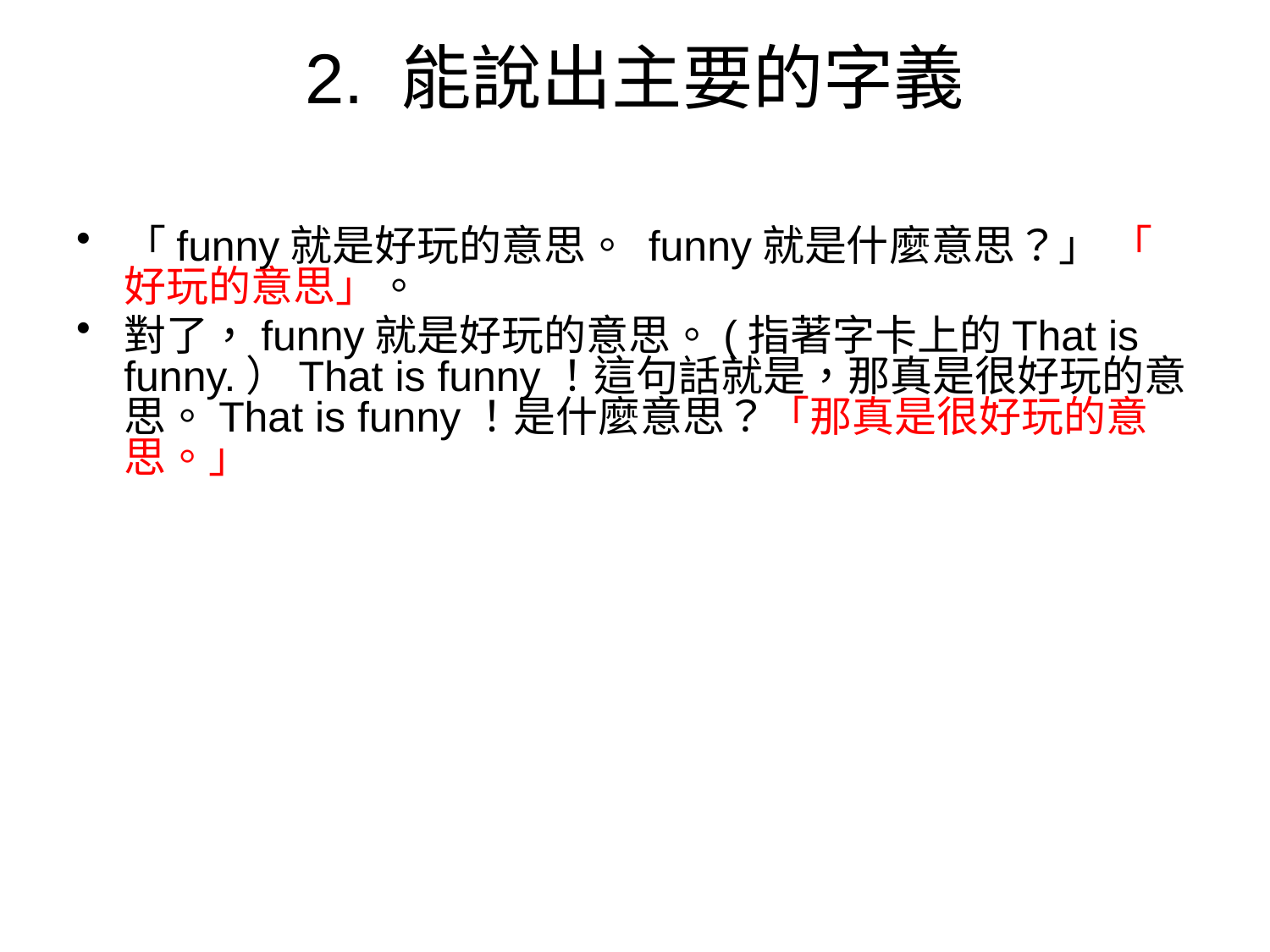

# 2. 能說出主要的字義
「funny就是好玩的意思。 funny就是什麼意思？」 「 好玩的意思」。
對了，funny就是好玩的意思。(指著字卡上的That is funny.）That is funny！這句話就是，那真是很好玩的意思。That is funny！是什麼意思？「那真是很好玩的意思。」